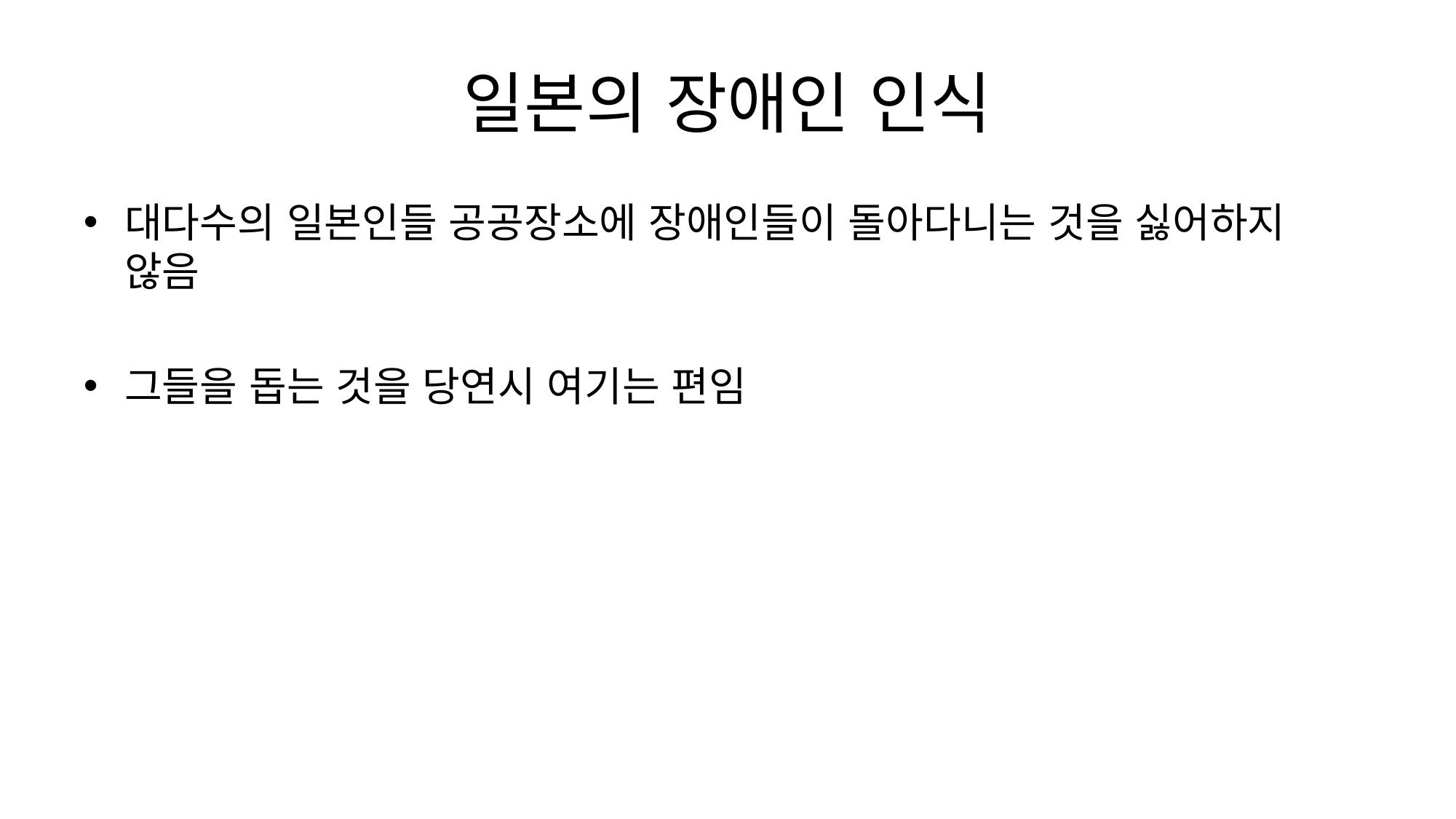

# 일본의 장애인 인식
대다수의 일본인들 공공장소에 장애인들이 돌아다니는 것을 싫어하지 않음

그들을 돕는 것을 당연시 여기는 편임